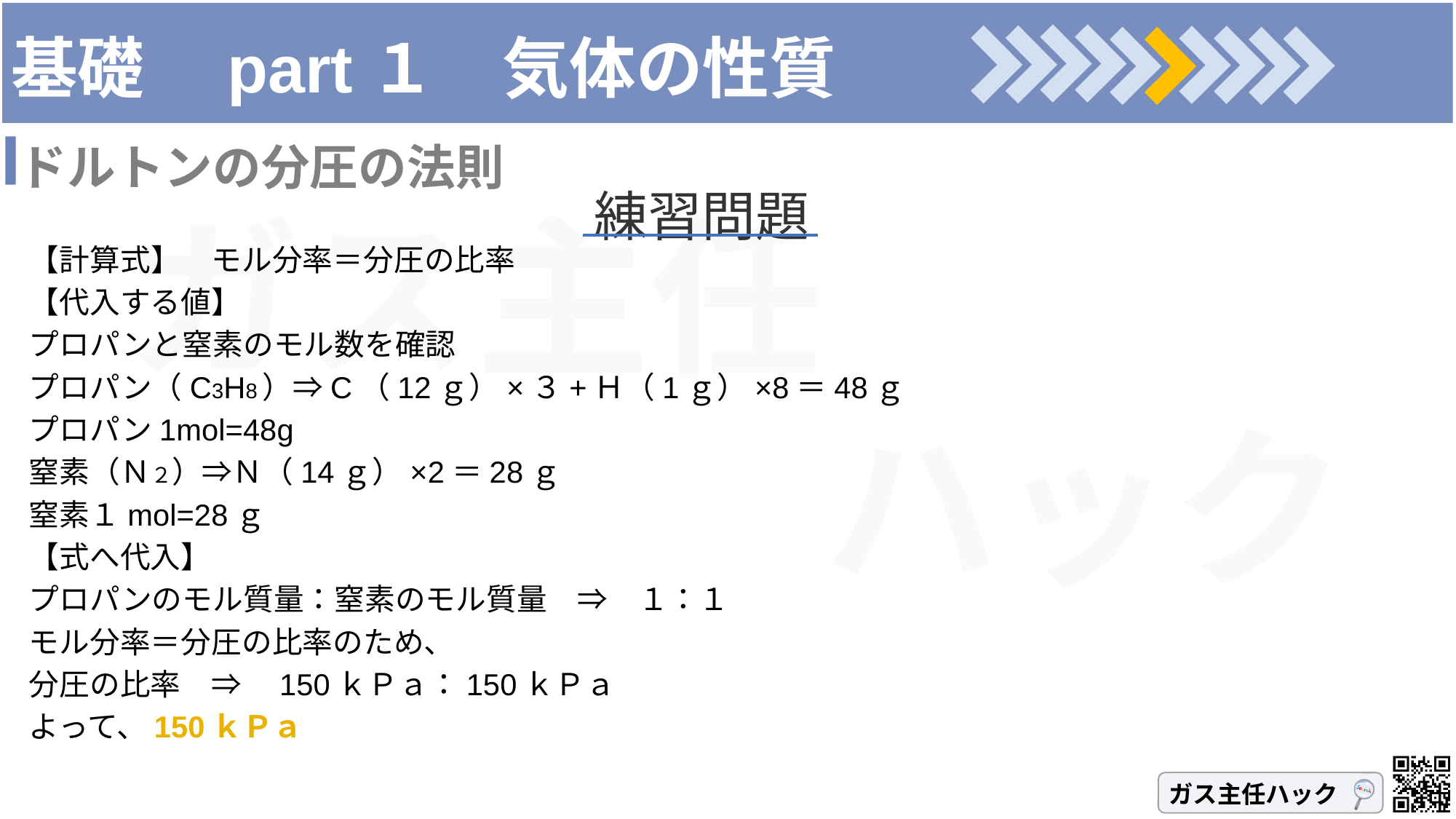

# 基礎　part１　気体の性質

ドルトンの分圧の法則

練習問題
【計算式】　モル分率＝分圧の比率
【代入する値】
プロパンと窒素のモル数を確認
プロパン（C3H8）⇒C（12ｇ）×３+Ｈ（1ｇ）×8＝48ｇ
プロパン1mol=48g
窒素（Ｎ２）⇒Ｎ（14ｇ）×2＝28ｇ
窒素１mol=28ｇ
【式へ代入】
プロパンのモル質量：窒素のモル質量　⇒　１：１
モル分率＝分圧の比率のため、
分圧の比率　⇒　150ｋＰａ：150ｋＰａ
よって、150ｋＰａ